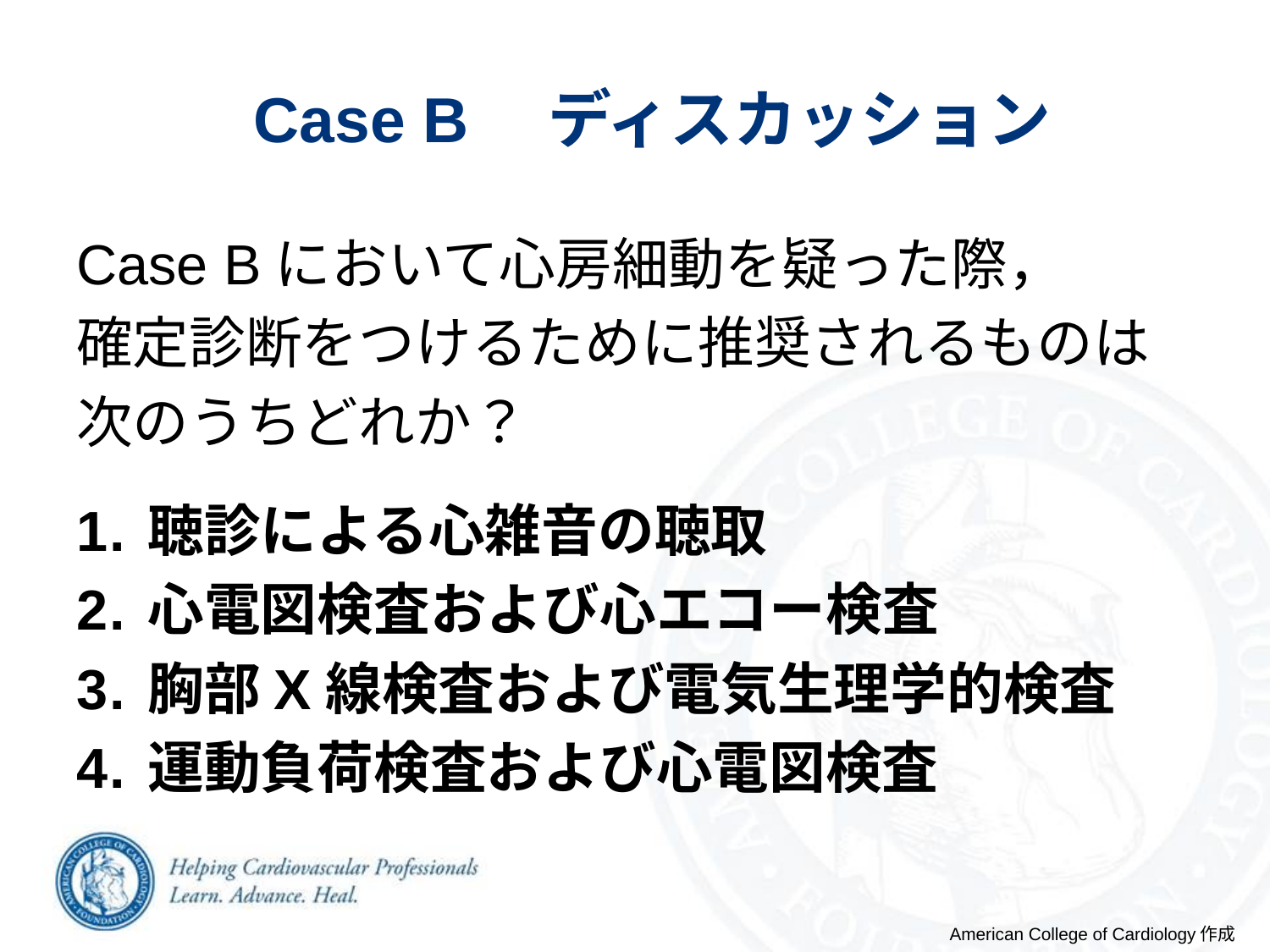

# Case B　ディスカッション
Case Bにおいて心房細動を疑った際，
確定診断をつけるために推奨されるものは
次のうちどれか？

聴診による心雑音の聴取
心電図検査および心エコー検査
胸部X線検査および電気生理学的検査
運動負荷検査および心電図検査

American College of Cardiology作成